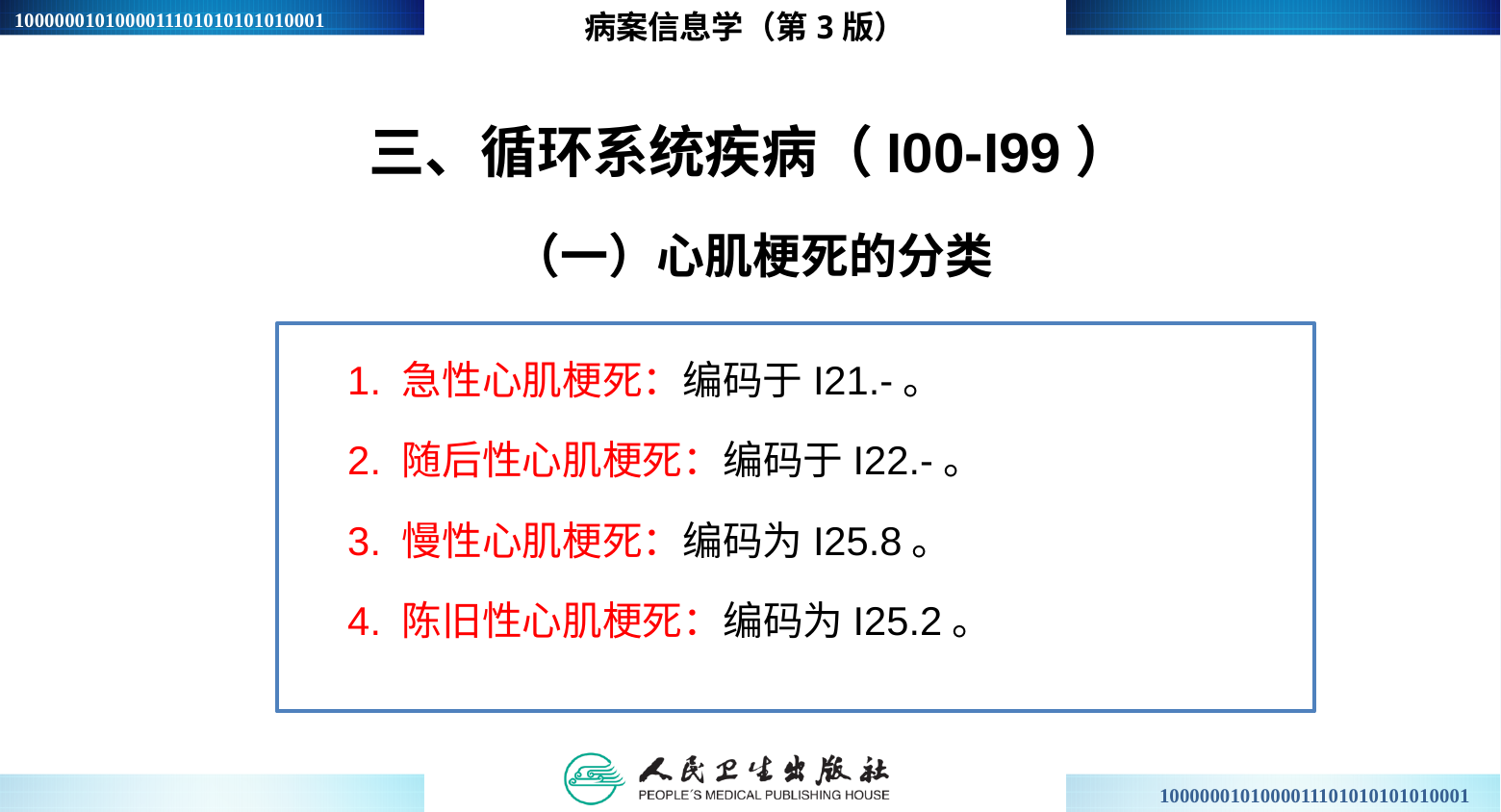

病案信息学（第3版）
# 三、循环系统疾病（I00-I99）
（一）心肌梗死的分类

1. 急性心肌梗死：编码于I21.-。
2. 随后性心肌梗死：编码于I22.-。
3. 慢性心肌梗死：编码为I25.8。
4. 陈旧性心肌梗死：编码为I25.2。